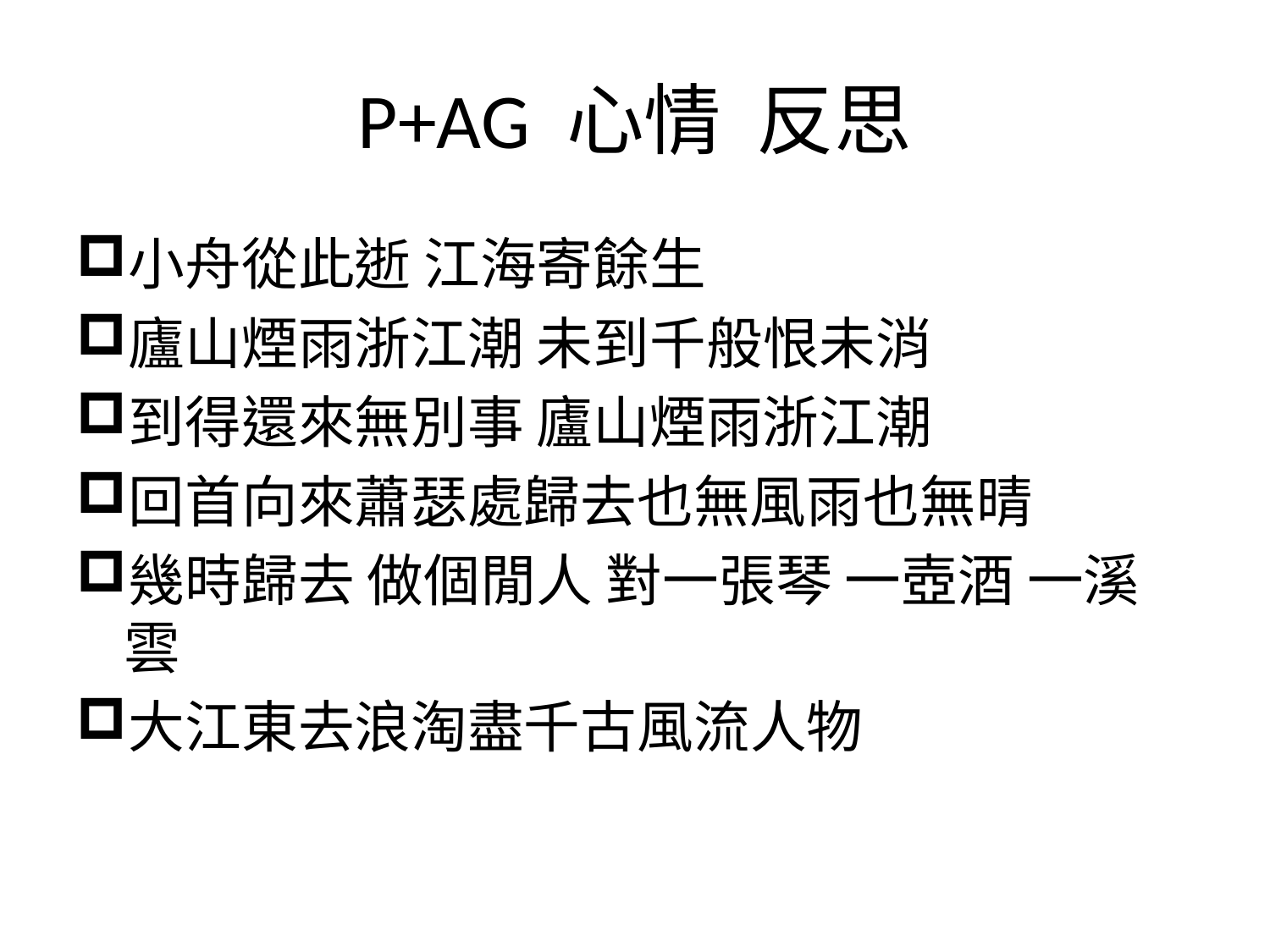

# P+AG 心情  反思
小舟從此逝 江海寄餘生
廬山煙雨浙江潮 未到千般恨未消
到得還來無別事 廬山煙雨浙江潮
回首向來蕭瑟處歸去也無風雨也無晴
幾時歸去 做個閒人 對一張琴 一壺酒 一溪雲
大江東去浪淘盡千古風流人物